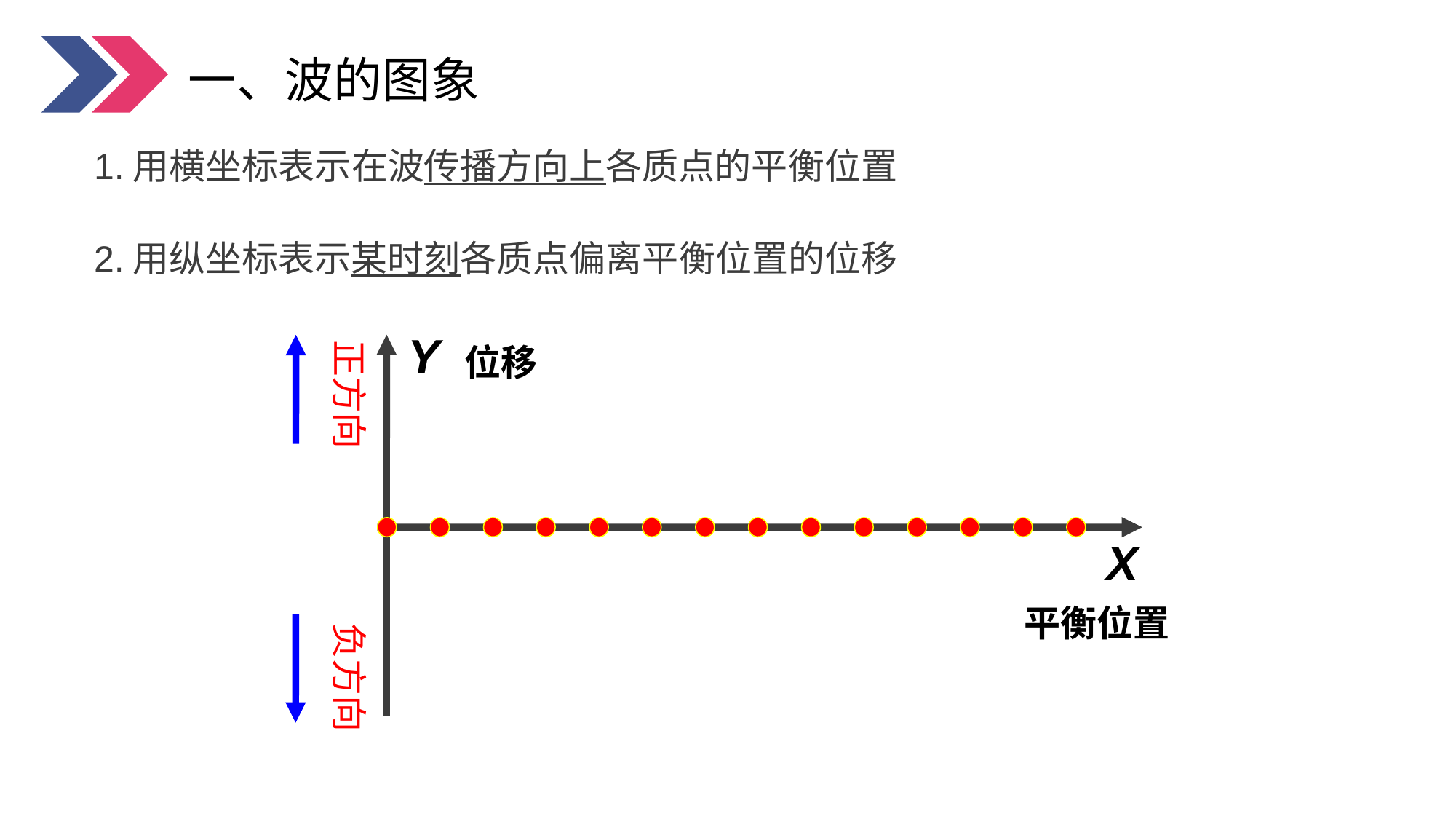

一、波的图象
1.用横坐标表示在波传播方向上各质点的平衡位置
2.用纵坐标表示某时刻各质点偏离平衡位置的位移
Y

位移
正方向

X
平衡位置
负方向